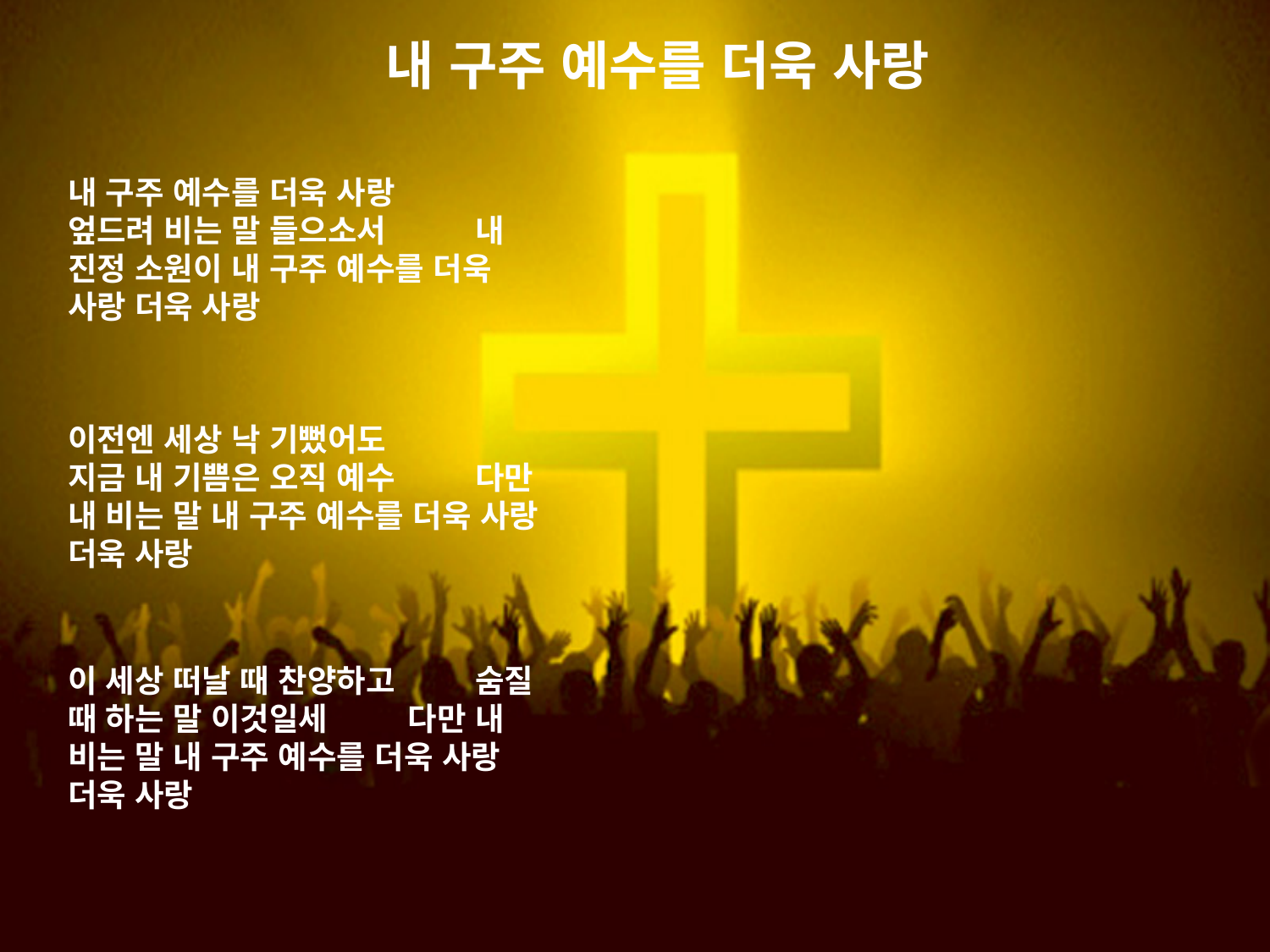

# 내 구주 예수를 더욱 사랑
내 구주 예수를 더욱 사랑        엎드려 비는 말 들으소서          내 진정 소원이 내 구주 예수를 더욱 사랑 더욱 사랑

이전엔 세상 낙 기뻤어도           지금 내 기쁨은 오직 예수         다만 내 비는 말 내 구주 예수를 더욱 사랑 더욱 사랑

이 세상 떠날 때 찬양하고         숨질 때 하는 말 이것일세         다만 내 비는 말 내 구주 예수를 더욱 사랑 더욱 사랑